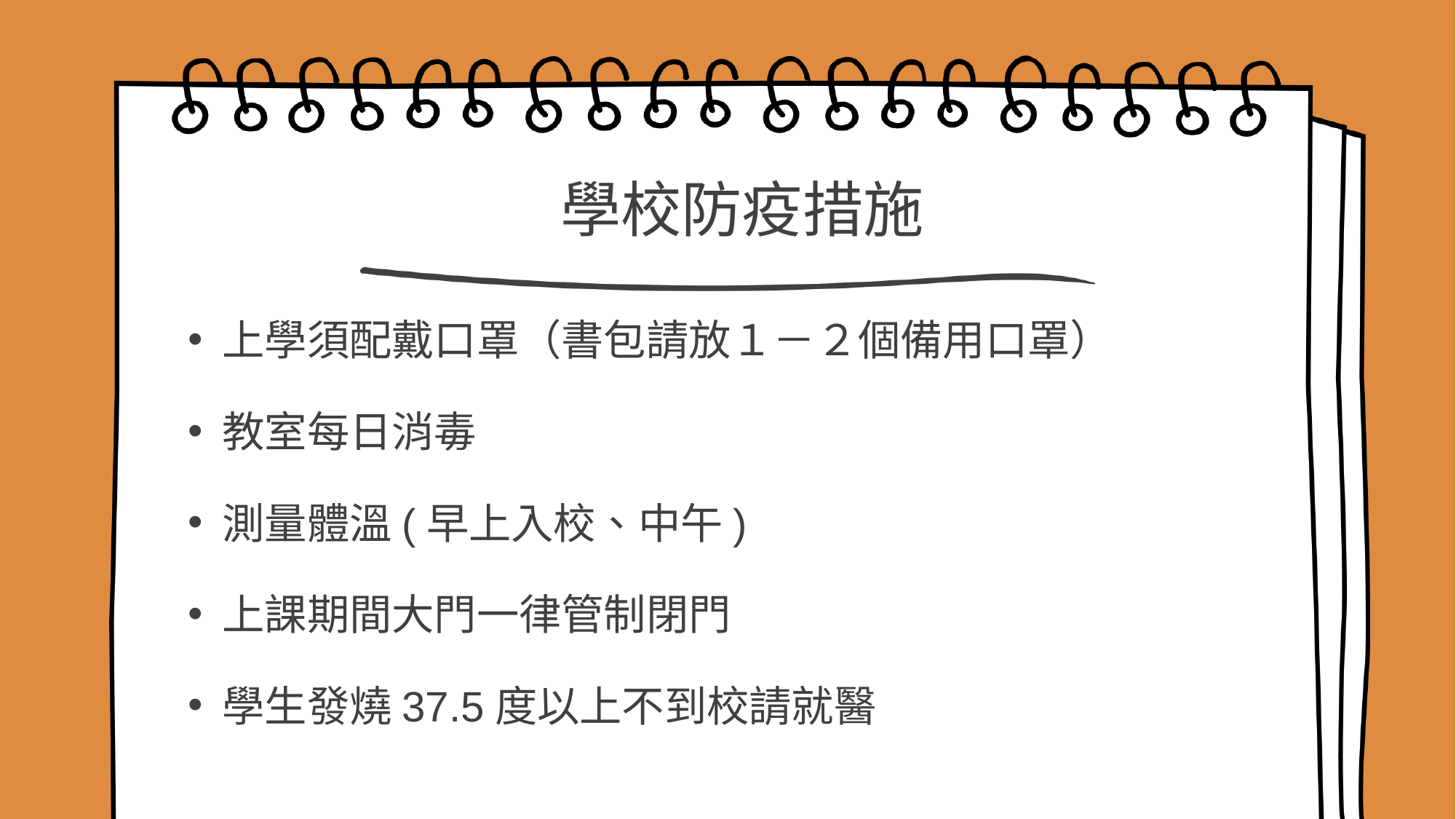

# 學校防疫措施
上學須配戴口罩（書包請放１－２個備用口罩）
教室每日消毒
測量體溫(早上入校、中午)
上課期間大門一律管制閉門
學生發燒37.5度以上不到校請就醫